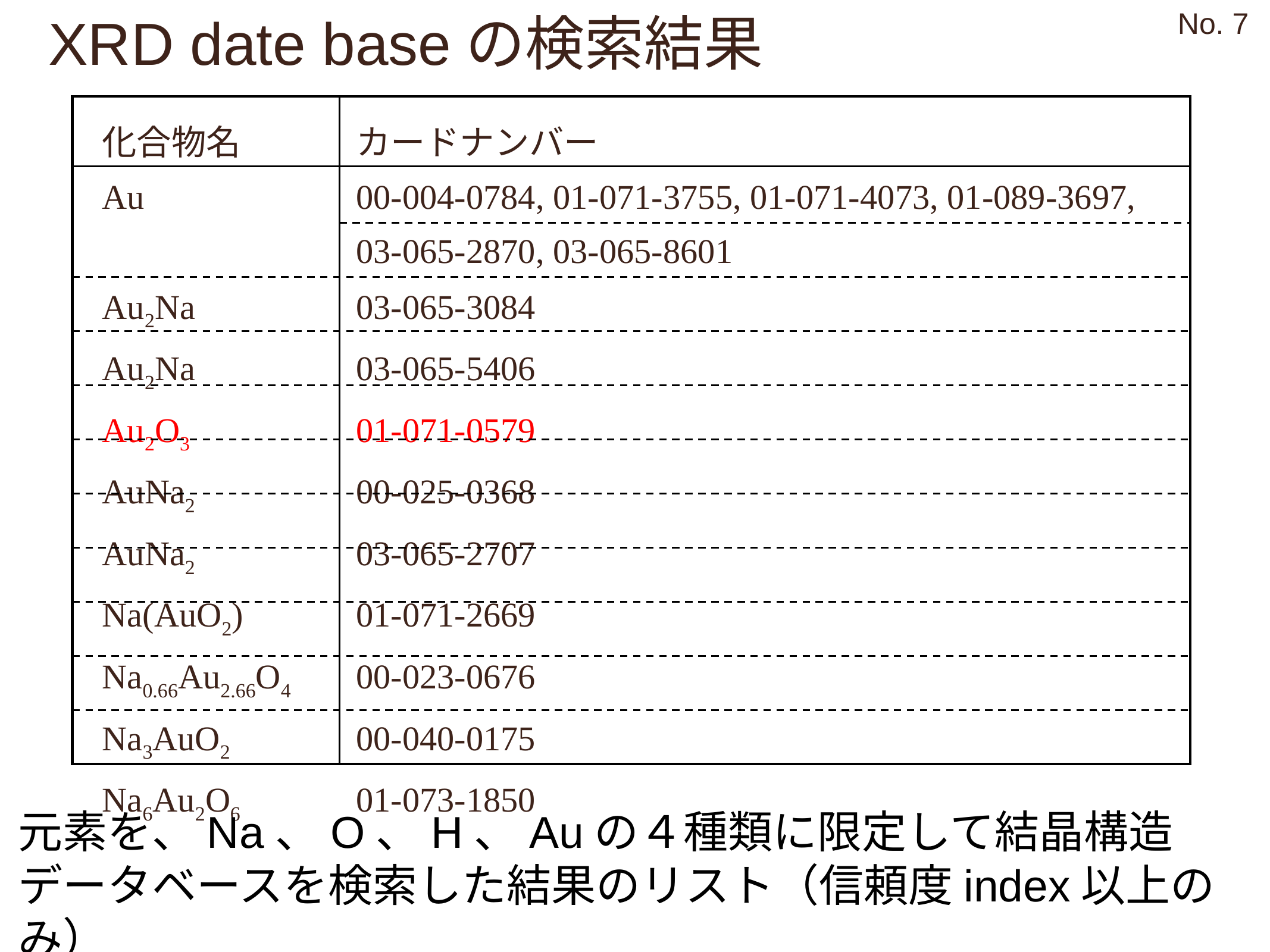

No. 7
XRD date baseの検索結果

化合物名	カードナンバー
Au	00-004-0784, 01-071-3755, 01-071-4073, 01-089-3697, 	03-065-2870, 03-065-8601
Au2Na	03-065-3084
Au2Na	03-065-5406
Au2O3	01-071-0579
AuNa2	00-025-0368
AuNa2	03-065-2707
Na(AuO2)	01-071-2669
Na0.66Au2.66O4	00-023-0676
Na3AuO2	00-040-0175
Na6Au2O6	01-073-1850
元素を、Na、O、H、Auの４種類に限定して結晶構造データベースを検索した結果のリスト（信頼度index以上のみ）